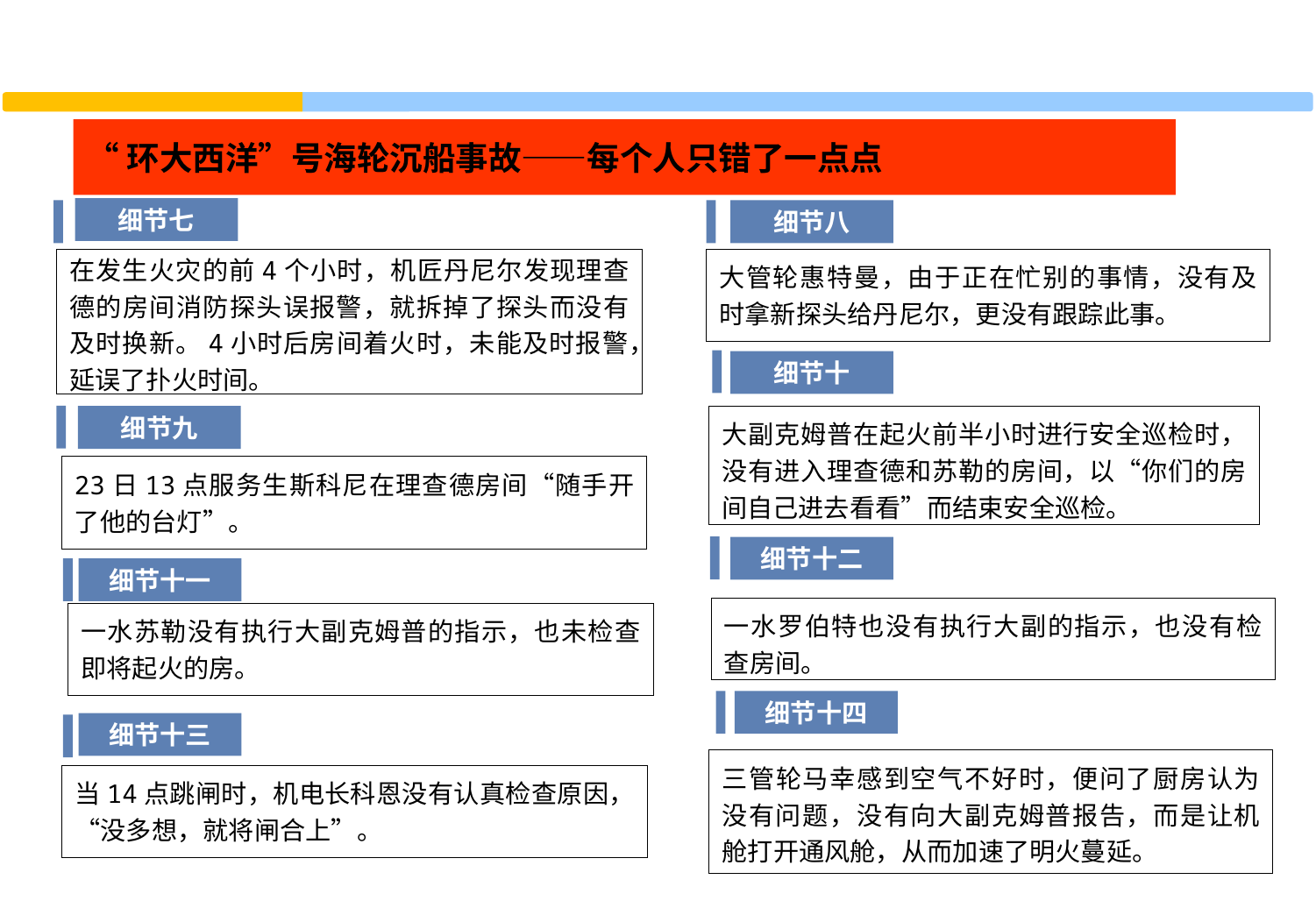

“环大西洋”号海轮沉船事故——每个人只错了一点点
细节七

细节八
在发生火灾的前4个小时，机匠丹尼尔发现理查德的房间消防探头误报警，就拆掉了探头而没有及时换新。4小时后房间着火时，未能及时报警，延误了扑火时间。
大管轮惠特曼，由于正在忙别的事情，没有及时拿新探头给丹尼尔，更没有跟踪此事。

细节十

细节九
大副克姆普在起火前半小时进行安全巡检时，没有进入理查德和苏勒的房间，以“你们的房间自己进去看看”而结束安全巡检。
23日13点服务生斯科尼在理查德房间“随手开了他的台灯”。

细节十二

细节十一
一水罗伯特也没有执行大副的指示，也没有检查房间。
一水苏勒没有执行大副克姆普的指示，也未检查即将起火的房。

细节十四
细节十三

三管轮马幸感到空气不好时，便问了厨房认为没有问题，没有向大副克姆普报告，而是让机舱打开通风舱，从而加速了明火蔓延。
当14点跳闸时，机电长科恩没有认真检查原因，“没多想，就将闸合上”。